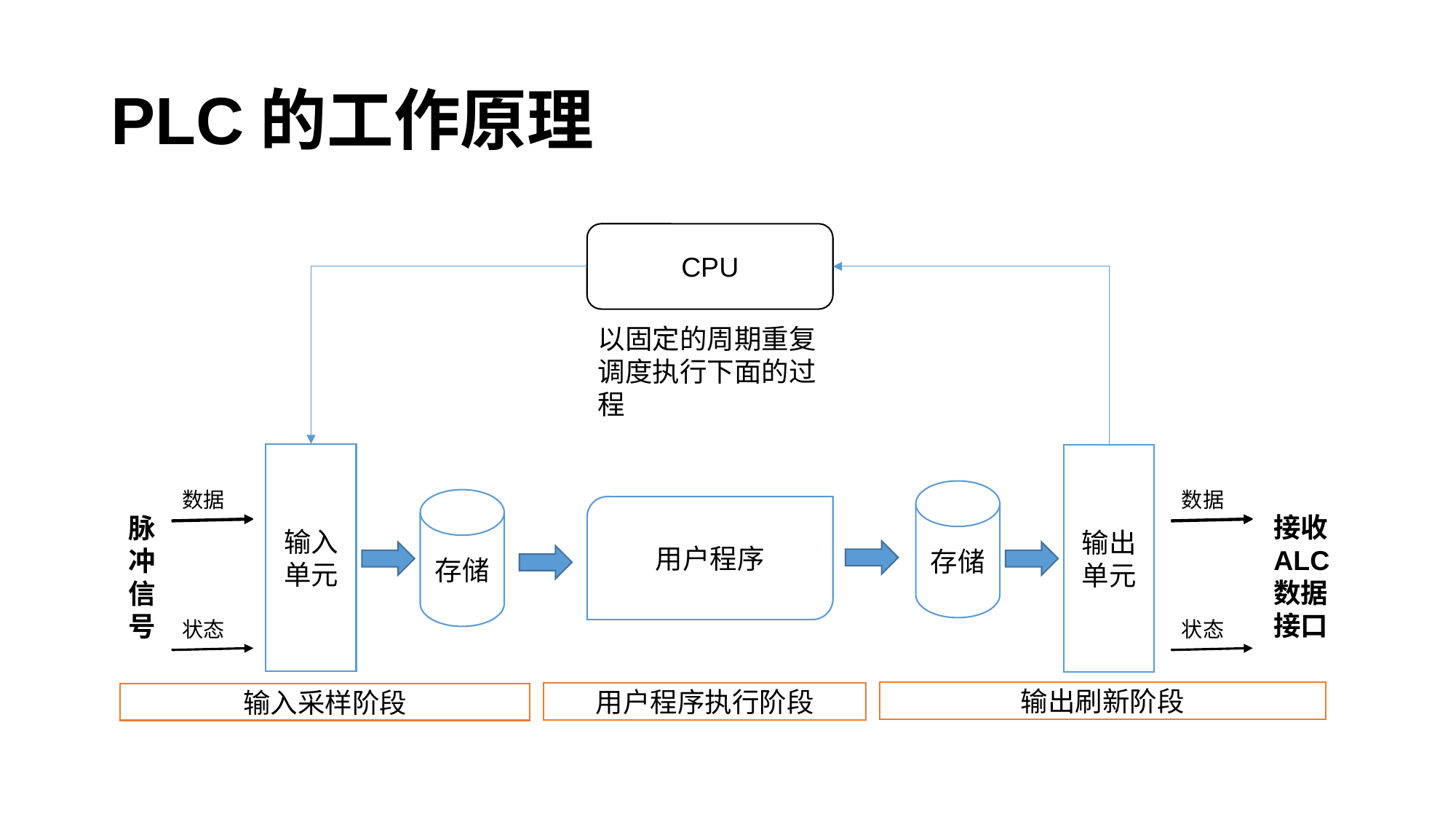

# PLC的工作原理
CPU
以固定的周期重复调度执行下面的过程
输入单元
输出单元
数据
状态
存储
数据
状态
存储
用户程序
接收ALC数据接口
脉冲信号

输出刷新阶段
用户程序执行阶段
输入采样阶段